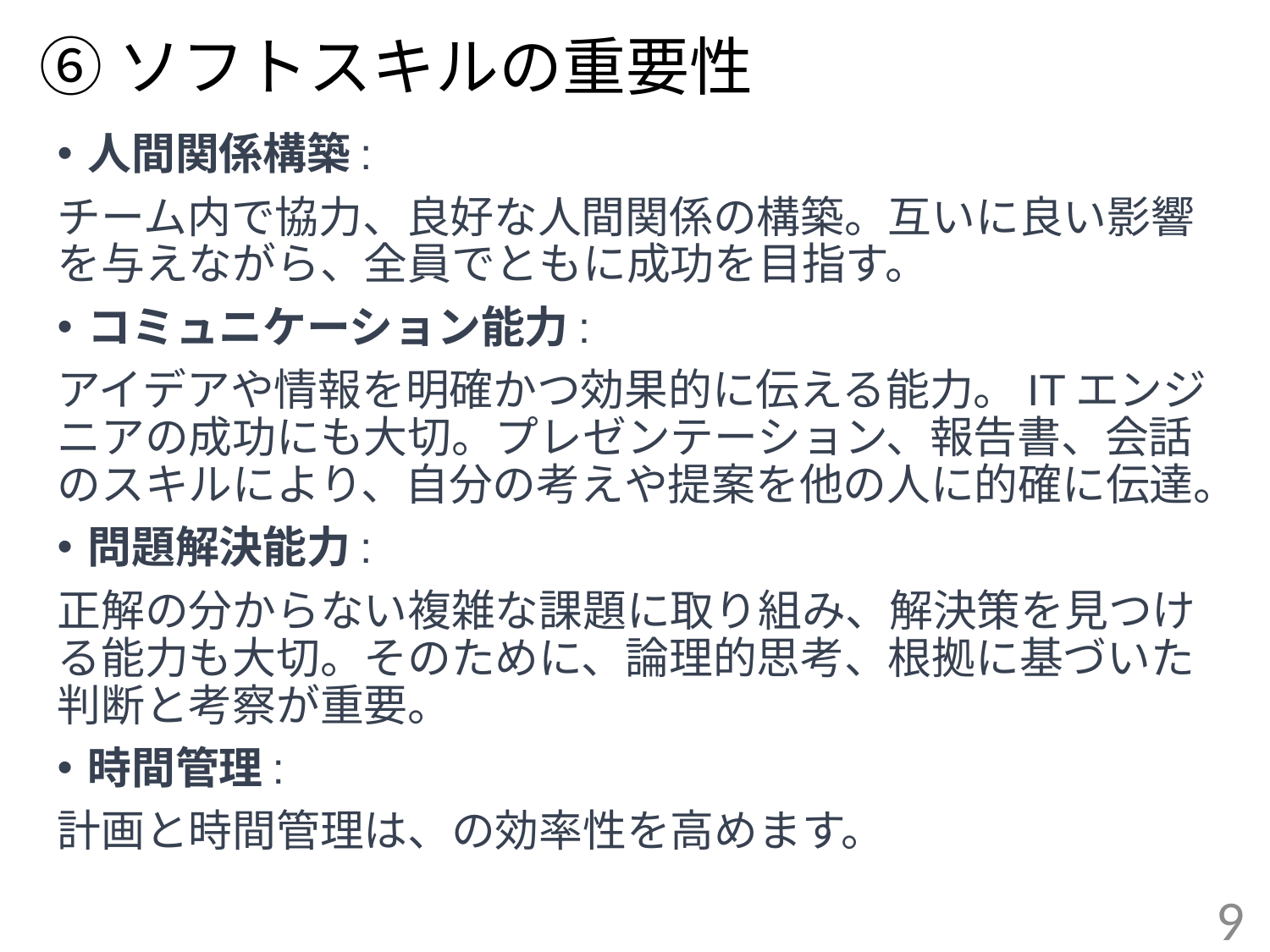

# ⑥ソフトスキルの重要性
人間関係構築:
チーム内で協力、良好な人間関係の構築。互いに良い影響を与えながら、全員でともに成功を目指す。
コミュニケーション能力:
アイデアや情報を明確かつ効果的に伝える能力。ITエンジニアの成功にも大切。プレゼンテーション、報告書、会話のスキルにより、自分の考えや提案を他の人に的確に伝達。
問題解決能力:
正解の分からない複雑な課題に取り組み、解決策を見つける能力も大切。そのために、論理的思考、根拠に基づいた判断と考察が重要。
時間管理:
計画と時間管理は、の効率性を高めます。
9